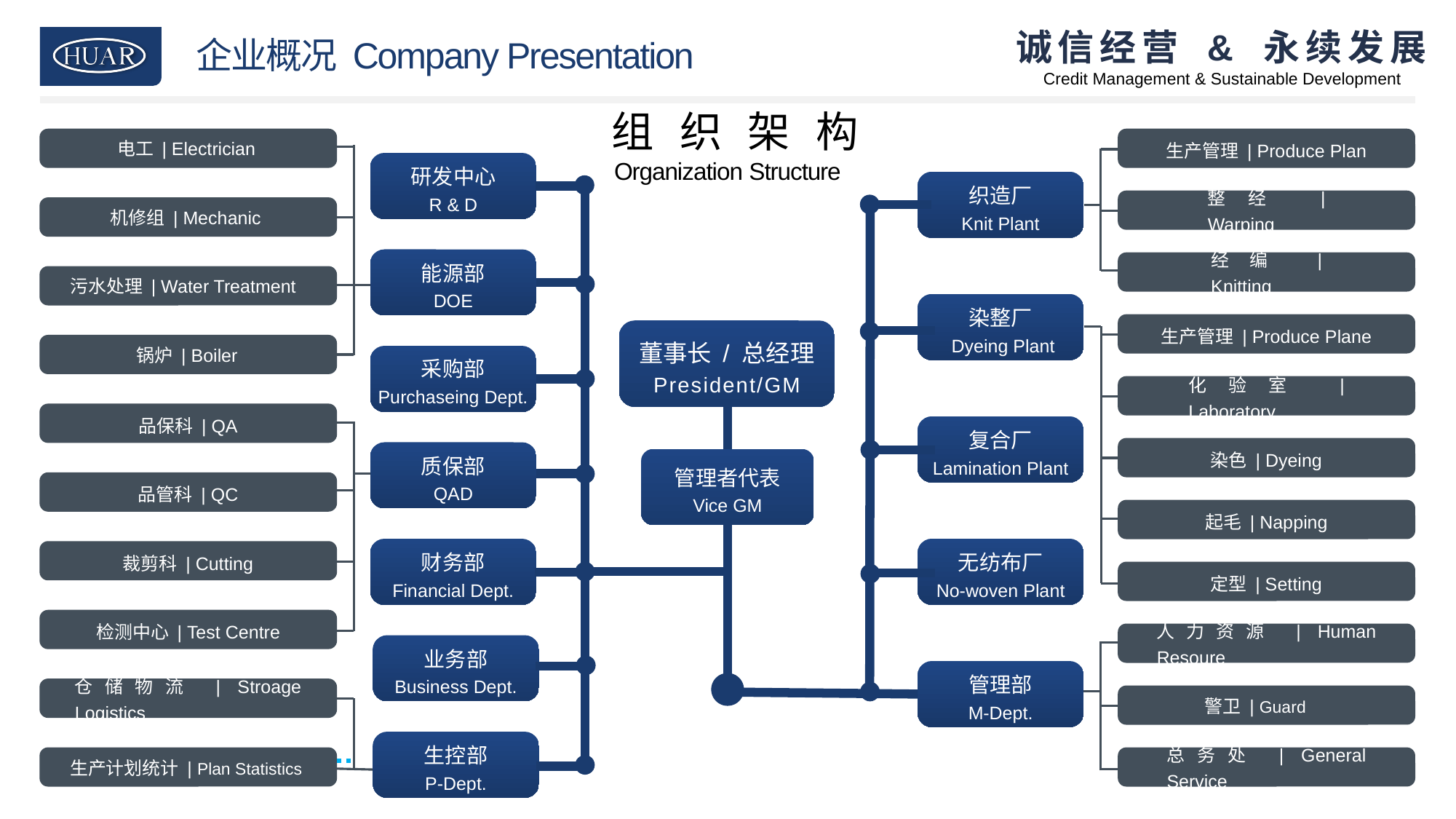

企业概况 Company Presentation
 组织架构 Organization Structure

电工 | Electrician

机修组 | Mechanic

污水处理 | Water Treatment

锅炉 | Boiler

品保科 | QA

品管科 | QC

裁剪科 | Cutting

检测中心 | Test Centre

仓储物流 | Stroage Logistics
定型 | Setting

生产计划统计 | Plan Statistics

生产管理 | Produce Plan

整经 | Warping

经编 | Knitting

生产管理 | Produce Plane

化验室 | Laboratory

染色 | Dyeing

起毛 | Napping

定型 | Setting

人力资源 | Human Resoure

警卫 | Guard

总务处 | General Service

研发中心
R & D

织造厂
Knit Plant

能源部
DOE

染整厂
 Dyeing Plant

董事长 / 总经理
President/GM
采购部
Purchaseing Dept.

复合厂
Lamination Plant

质保部
QAD

管理者代表
Vice GM

无纺布厂
No-woven Plant

财务部
Financial Dept.

业务部
Business Dept.

管理部
M-Dept.

生控部
P-Dept.